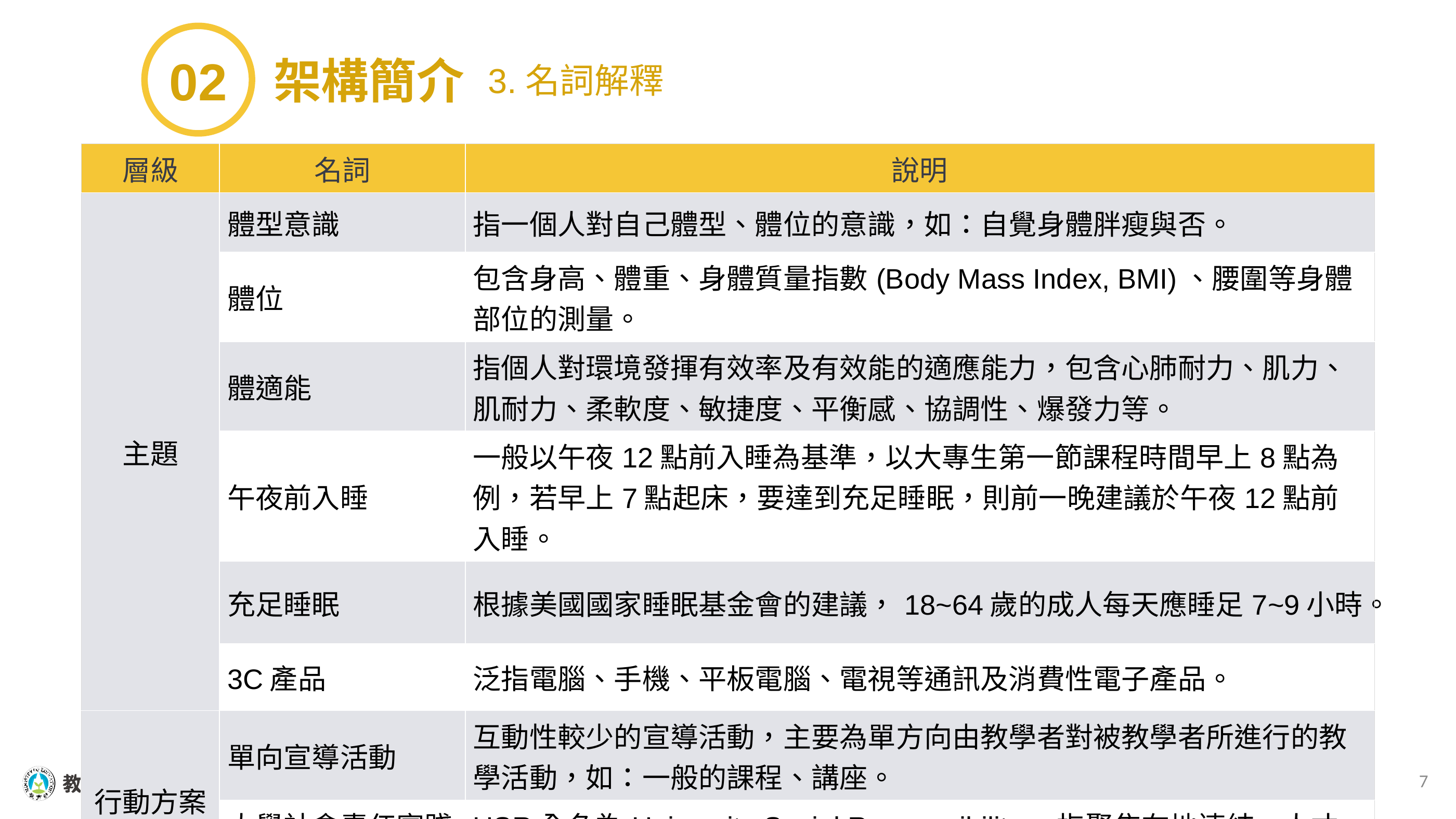

02
架構簡介
3.名詞解釋
| 層級 | 名詞 | 說明 |
| --- | --- | --- |
| 主題 | 體型意識 | 指一個人對自己體型、體位的意識，如：自覺身體胖瘦與否。 |
|  | 體位 | 包含身高、體重、身體質量指數(Body Mass Index, BMI)、腰圍等身體部位的測量。 |
|  | 體適能 | 指個人對環境發揮有效率及有效能的適應能力，包含心肺耐力、肌力、肌耐力、柔軟度、敏捷度、平衡感、協調性、爆發力等。 |
|  | 午夜前入睡 | 一般以午夜12點前入睡為基準，以大專生第一節課程時間早上8點為例，若早上7點起床，要達到充足睡眠，則前一晚建議於午夜12點前入睡。 |
|  | 充足睡眠 | 根據美國國家睡眠基金會的建議，18~64歲的成人每天應睡足7~9小時。 |
|  | 3C產品 | 泛指電腦、手機、平板電腦、電視等通訊及消費性電子產品。 |
| 行動方案 | 單向宣導活動 | 互動性較少的宣導活動，主要為單方向由教學者對被教學者所進行的教學活動，如：一般的課程、講座。 |
|  | 大學社會責任實踐(USR)計畫 | USR全名為University Social Responsibility，指聚焦在地連結、人才培育、國際連結等，促使大專校院扮演社會參與的角色。 |
7